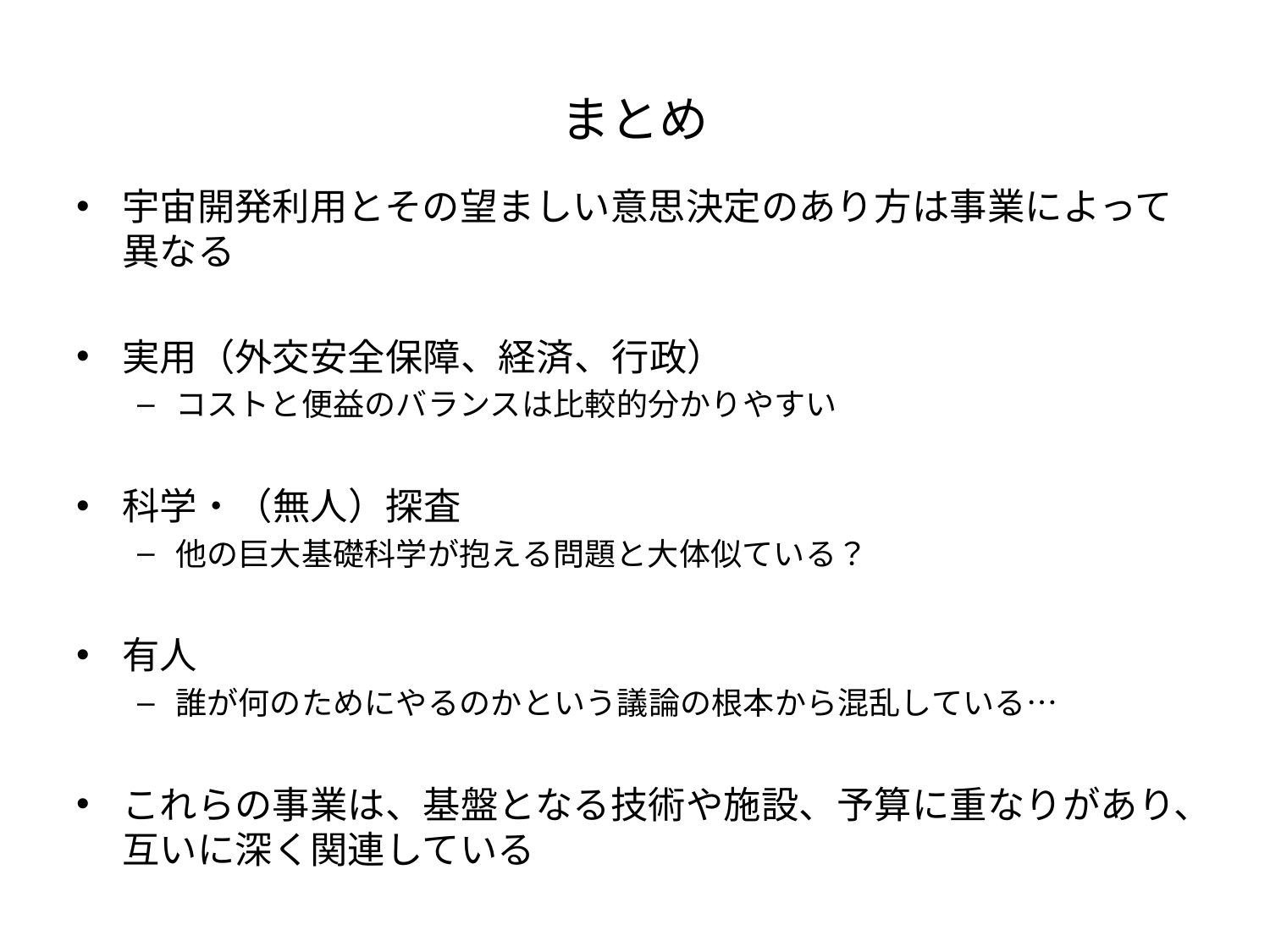

# まとめ
宇宙開発利用とその望ましい意思決定のあり方は事業によって異なる

実用（外交安全保障、経済、行政）
コストと便益のバランスは比較的分かりやすい

科学・（無人）探査
他の巨大基礎科学が抱える問題と大体似ている？

有人
誰が何のためにやるのかという議論の根本から混乱している…

これらの事業は、基盤となる技術や施設、予算に重なりがあり、互いに深く関連している